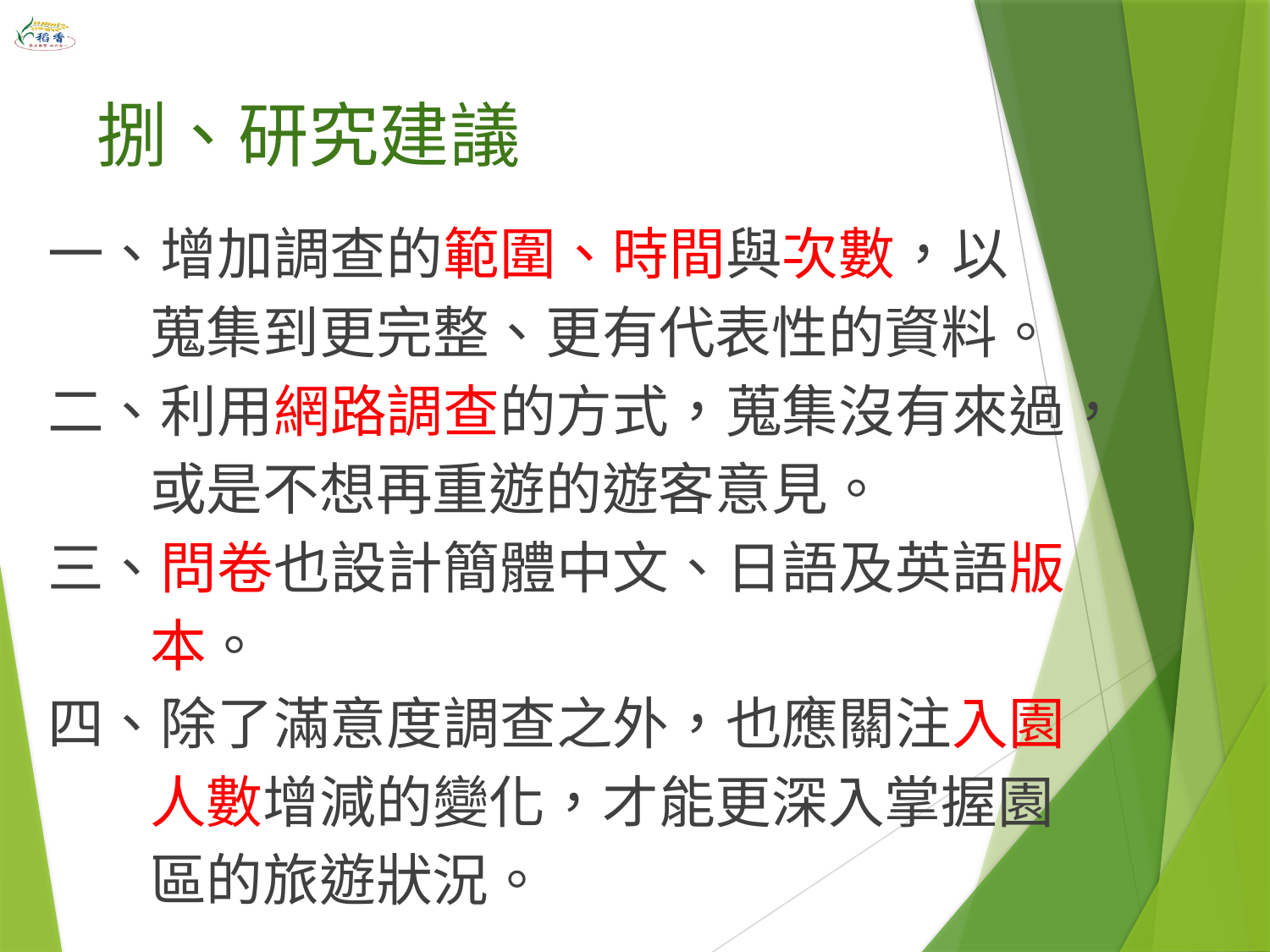

# 捌、研究建議
一、增加調查的範圍、時間與次數，以
       蒐集到更完整、更有代表性的資料。
二、利用網路調查的方式，蒐集沒有來過，
       或是不想再重遊的遊客意見。
三、問卷也設計簡體中文、日語及英語版
       本。
四、除了滿意度調查之外，也應關注入園
       人數增減的變化，才能更深入掌握園
       區的旅遊狀況。